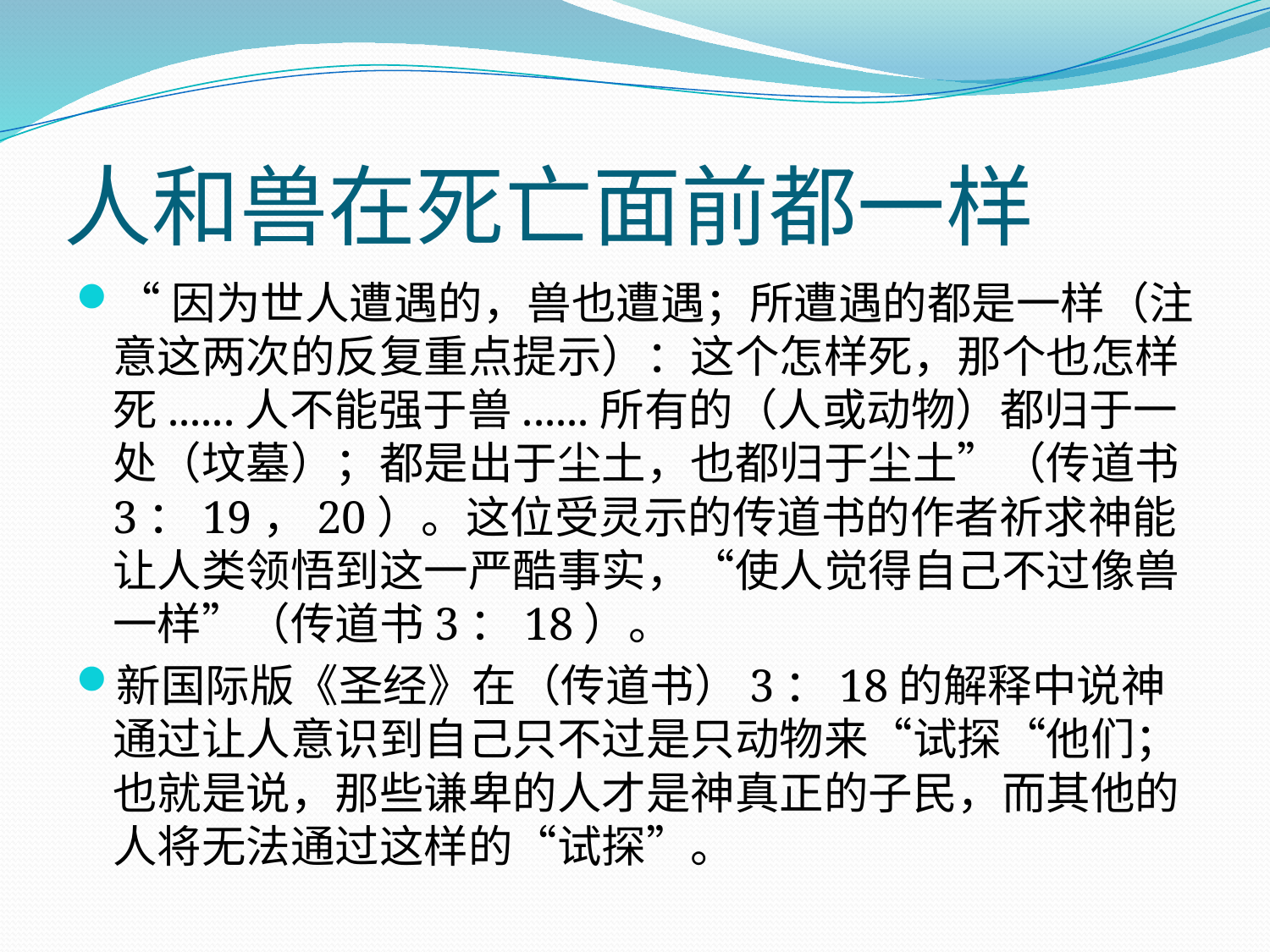

# 人和兽在死亡面前都一样
“因为世人遭遇的，兽也遭遇；所遭遇的都是一样（注意这两次的反复重点提示）：这个怎样死，那个也怎样死......人不能强于兽......所有的（人或动物）都归于一处（坟墓）；都是出于尘土，也都归于尘土”（传道书3：19，20）。这位受灵示的传道书的作者祈求神能让人类领悟到这一严酷事实，“使人觉得自己不过像兽一样”（传道书3：18）。
新国际版《圣经》在（传道书）3：18的解释中说神通过让人意识到自己只不过是只动物来“试探“他们；也就是说，那些谦卑的人才是神真正的子民，而其他的人将无法通过这样的“试探”。